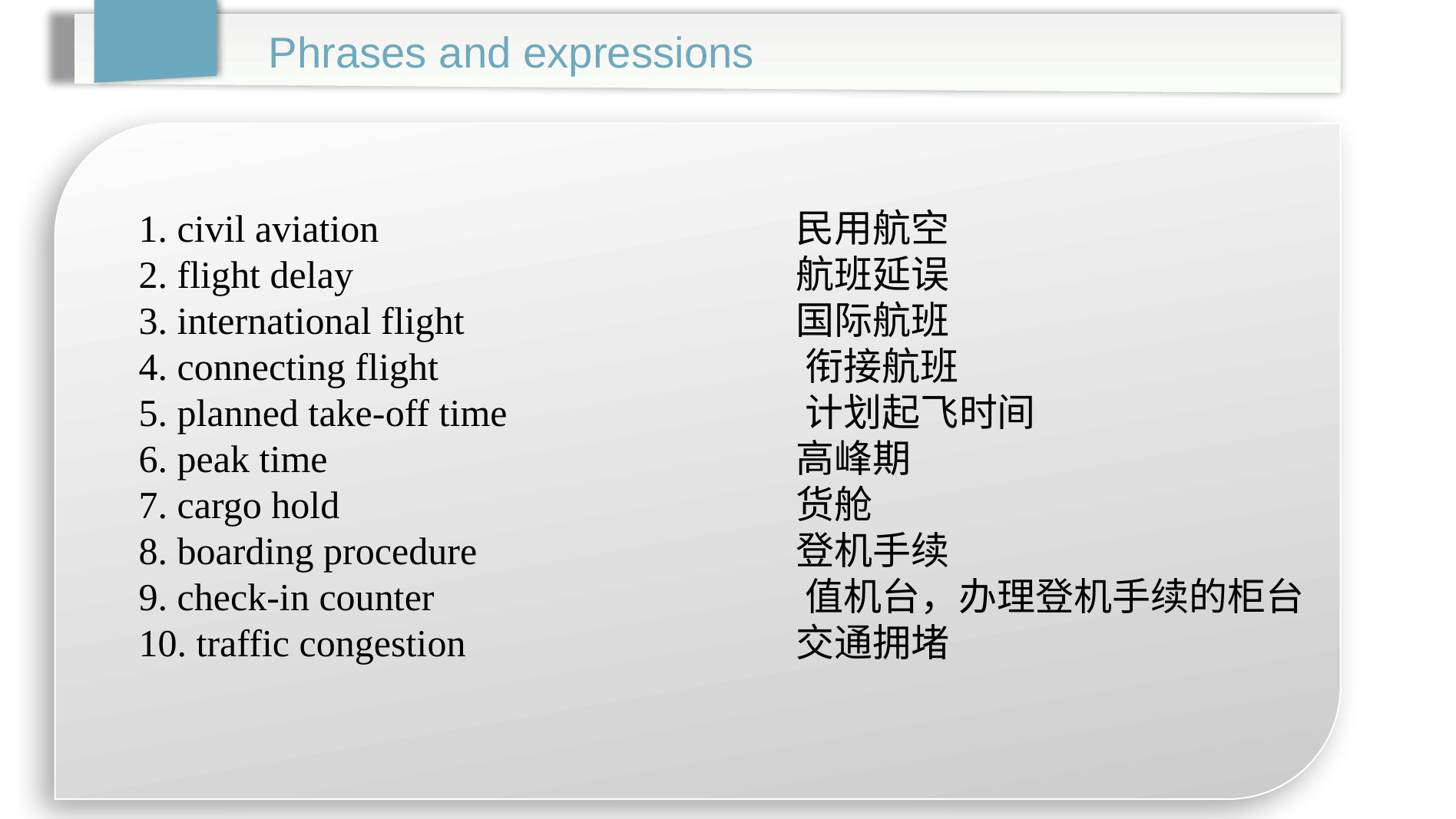

Phrases and expressions

1. civil aviation 				民用航空
2. flight delay 				航班延误
3. international flight 			国际航班
4. connecting flight 			            衔接航班
5. planned take-off time 		            计划起飞时间
6. peak time 				高峰期
7. cargo hold 				货舱
8. boarding procedure 			登机手续
9. check-in counter 			            值机台，办理登机手续的柜台
10. traffic congestion 			交通拥堵